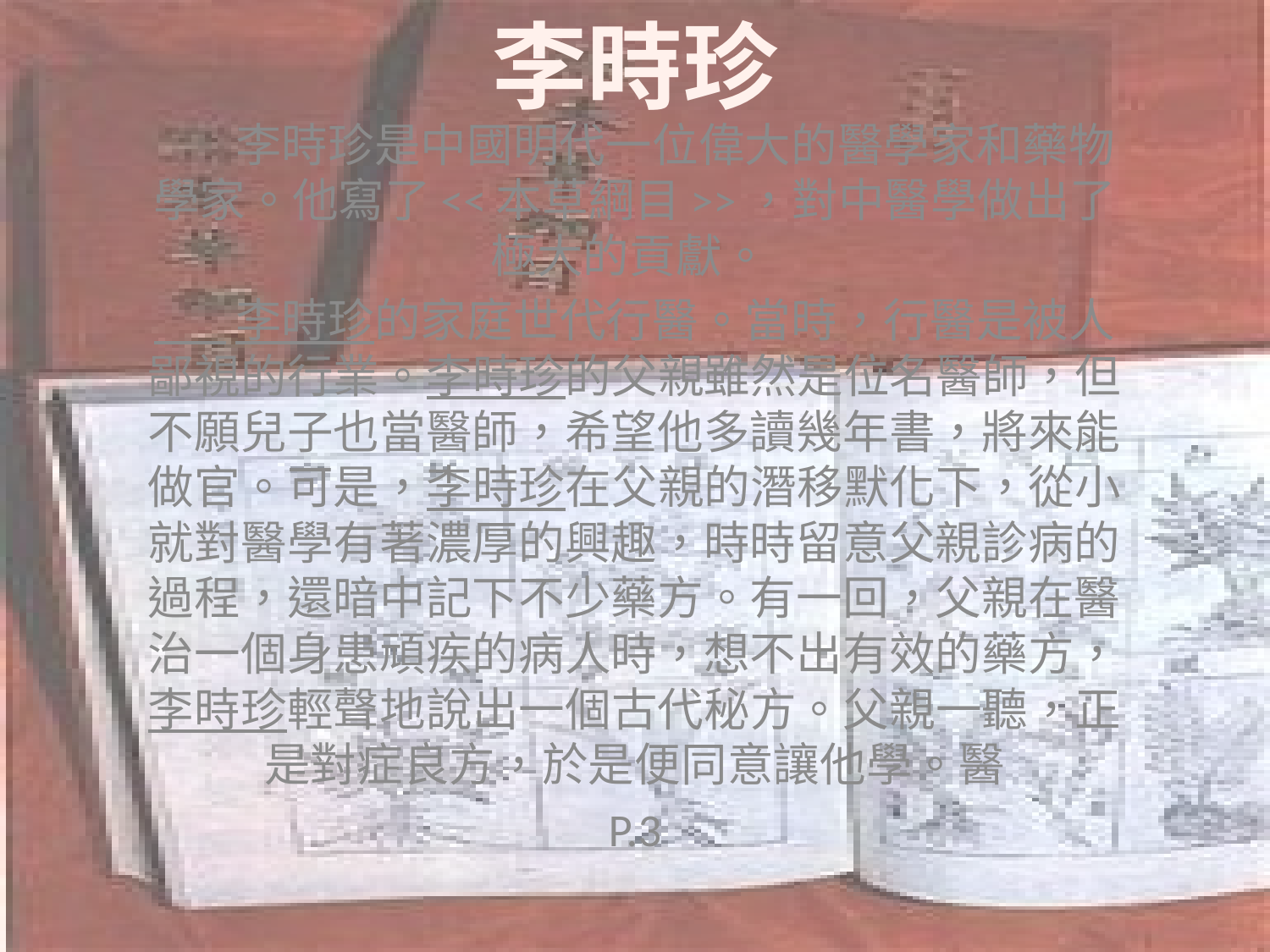

李時珍
       李時珍是中國明代一位偉大的醫學家和藥物學家。他寫了<<本草綱目>>，對中醫學做出了極大的貢獻。
       李時珍的家庭世代行醫。當時，行醫是被人鄙視的行業。李時珍的父親雖然是位名醫師，但不願兒子也當醫師，希望他多讀幾年書，將來能做官。可是，李時珍在父親的潛移默化下，從小就對醫學有著濃厚的興趣，時時留意父親診病的過程，還暗中記下不少藥方。有一回，父親在醫治一個身患頑疾的病人時，想不出有效的藥方，李時珍輕聲地說出一個古代秘方。父親一聽，正是對症良方，於是便同意讓他學。醫
P.3